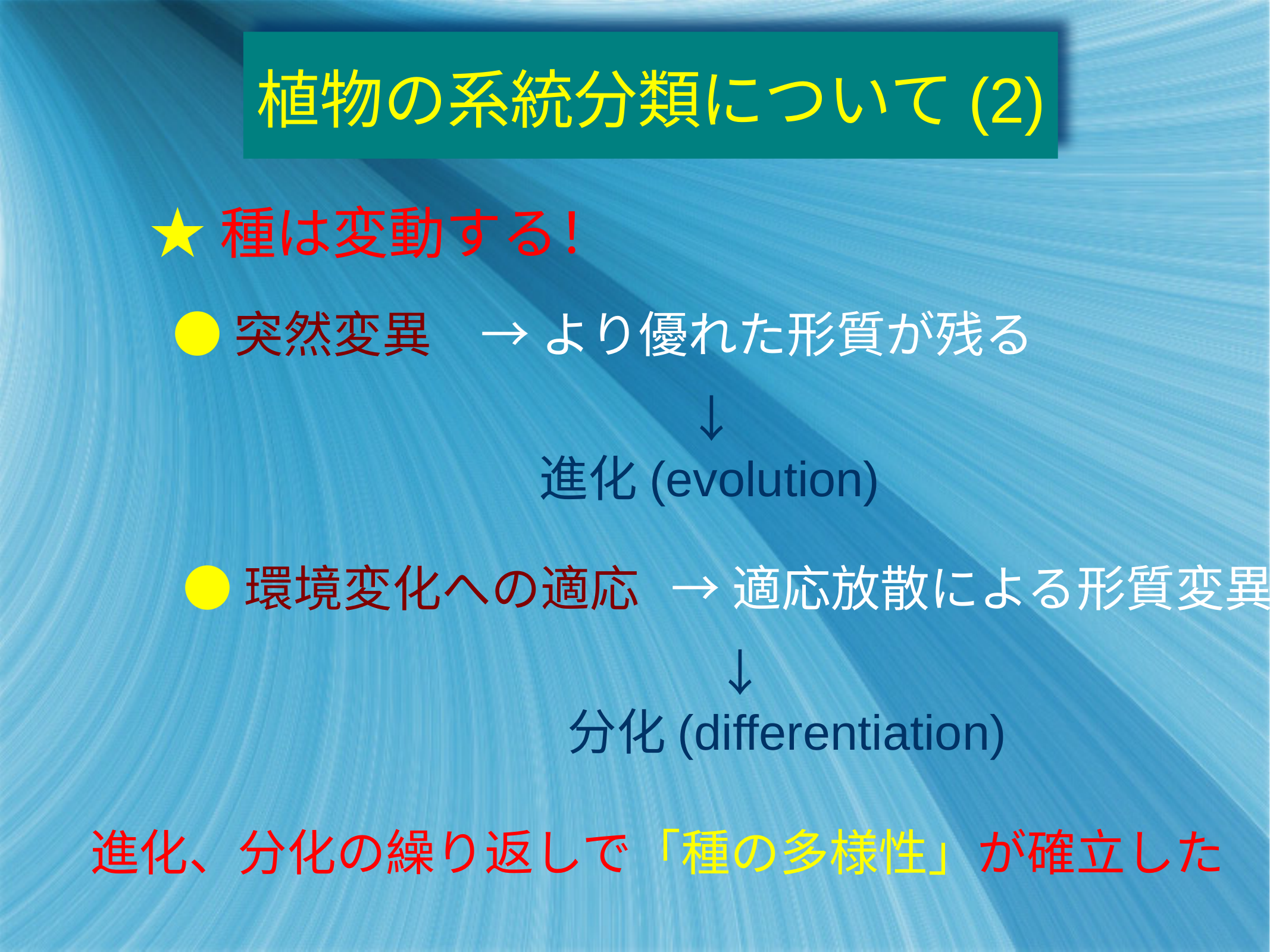

植物の系統分類について(2)
★種は変動する！
●突然変異
→より優れた形質が残る
　　　↓
進化(evolution)
●環境変化への適応
→適応放散による形質変異
　　　↓
分化(differentiation)
進化、分化の繰り返しで「種の多様性」が確立した